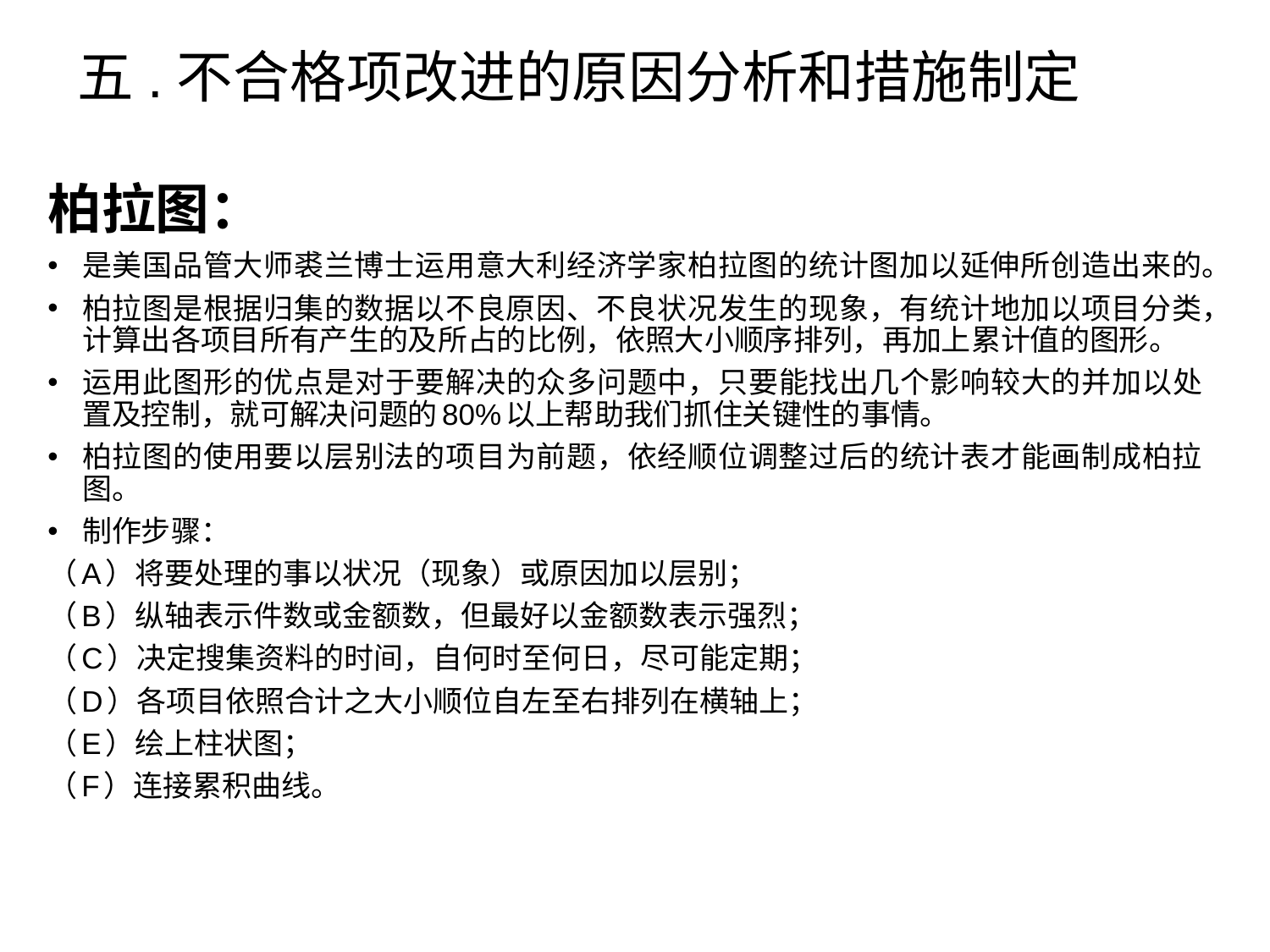

# 五.不合格项改进的原因分析和措施制定
柏拉图：
是美国品管大师裘兰博士运用意大利经济学家柏拉图的统计图加以延伸所创造出来的。
柏拉图是根据归集的数据以不良原因、不良状况发生的现象，有统计地加以项目分类，计算出各项目所有产生的及所占的比例，依照大小顺序排列，再加上累计值的图形。
运用此图形的优点是对于要解决的众多问题中，只要能找出几个影响较大的并加以处置及控制，就可解决问题的80%以上帮助我们抓住关键性的事情。
柏拉图的使用要以层别法的项目为前题，依经顺位调整过后的统计表才能画制成柏拉图。
制作步骤：
（A）将要处理的事以状况（现象）或原因加以层别；
（B）纵轴表示件数或金额数，但最好以金额数表示强烈；
（C）决定搜集资料的时间，自何时至何日，尽可能定期；
（D）各项目依照合计之大小顺位自左至右排列在横轴上；
（E）绘上柱状图；
（F）连接累积曲线。